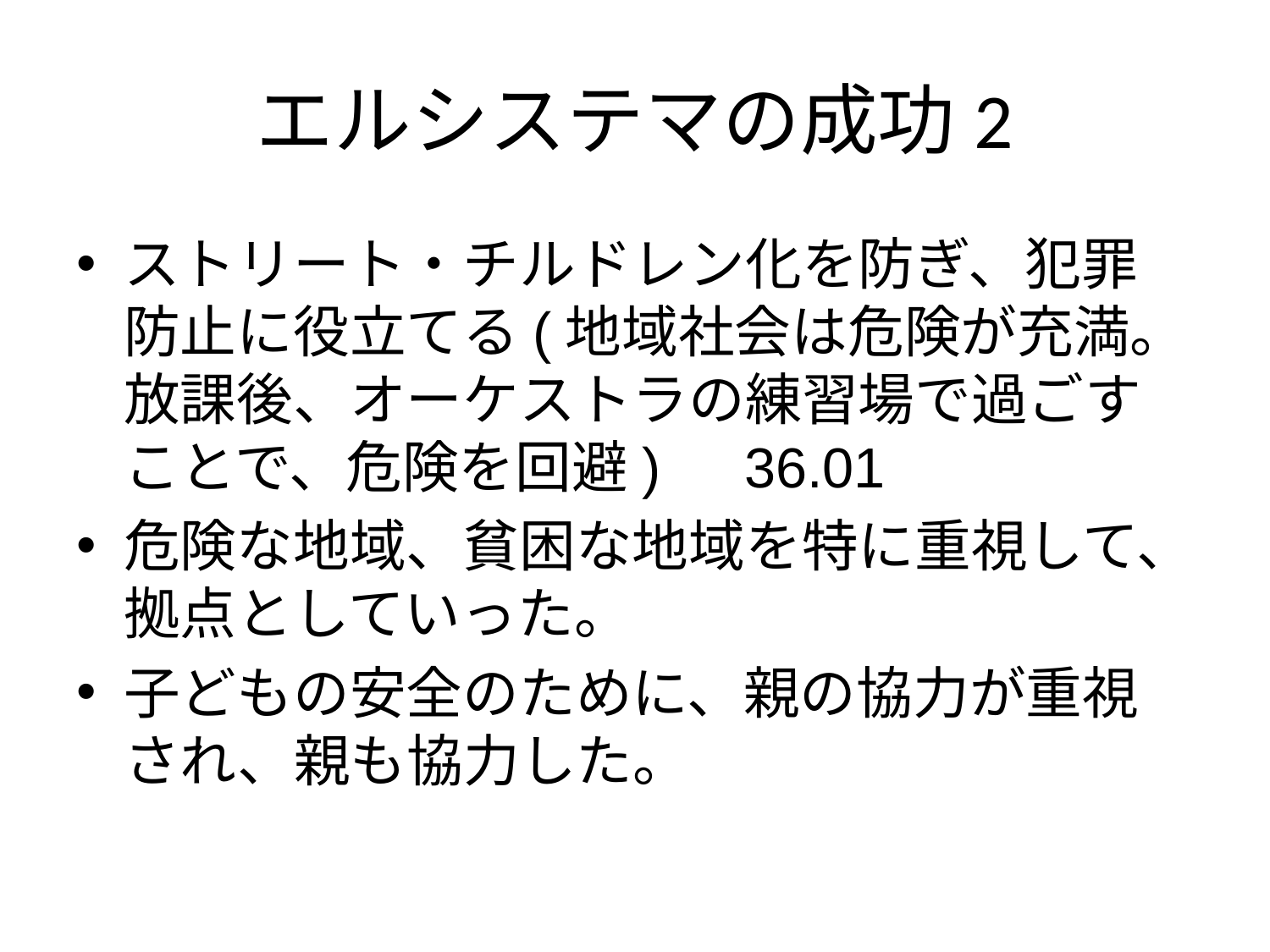

# エルシステマの成功2
ストリート・チルドレン化を防ぎ、犯罪防止に役立てる(地域社会は危険が充満。放課後、オーケストラの練習場で過ごすことで、危険を回避)　36.01
危険な地域、貧困な地域を特に重視して、拠点としていった。
子どもの安全のために、親の協力が重視され、親も協力した。